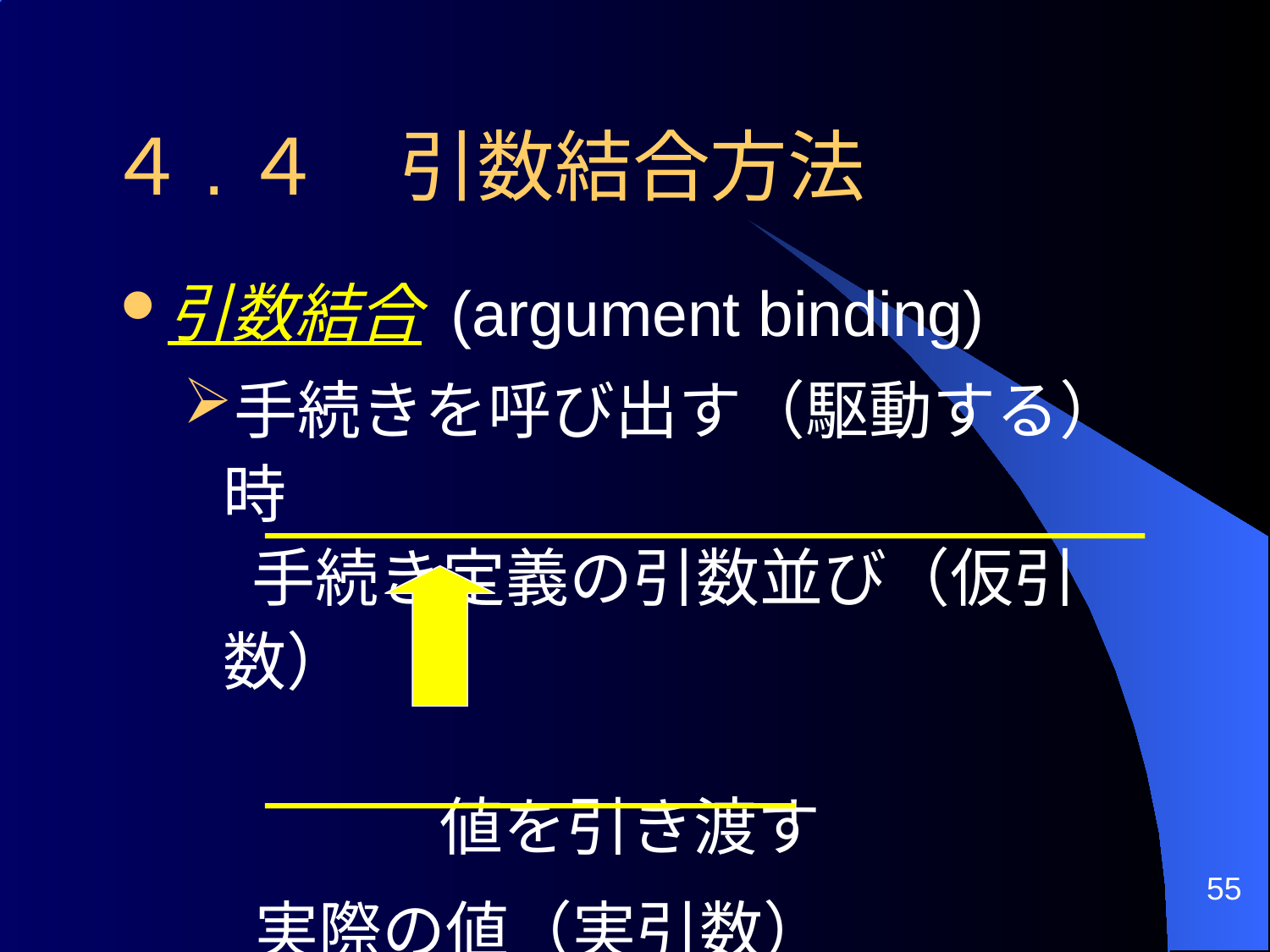

４.４　引数結合方法
引数結合 (argument binding)
手続きを呼び出す（駆動する）時
  手続き定義の引数並び（仮引数）
                 値を引き渡す
    実際の値（実引数）

55